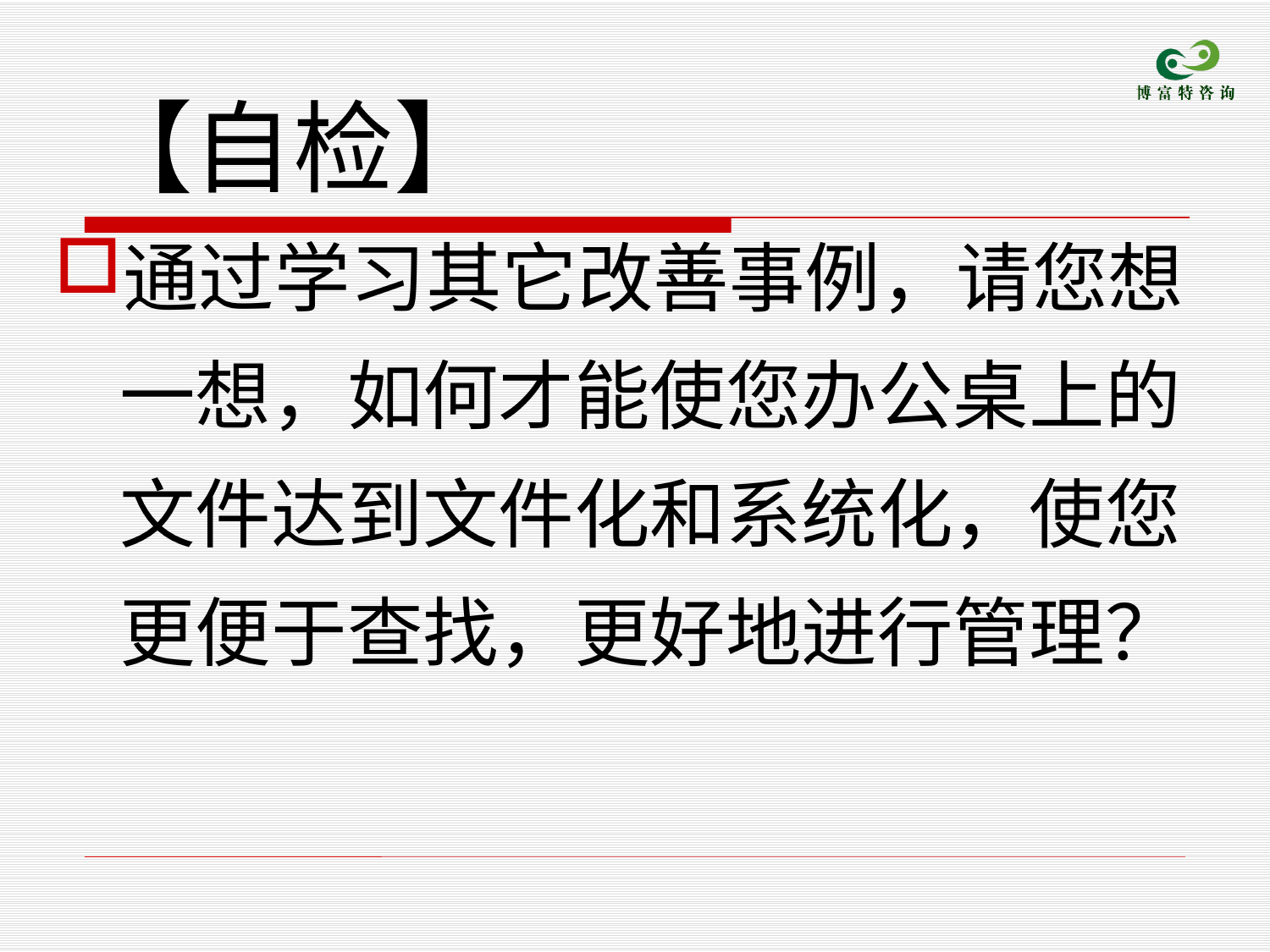

# 【自检】

通过学习其它改善事例，请您想一想，如何才能使您办公桌上的文件达到文件化和系统化，使您更便于查找，更好地进行管理？
606